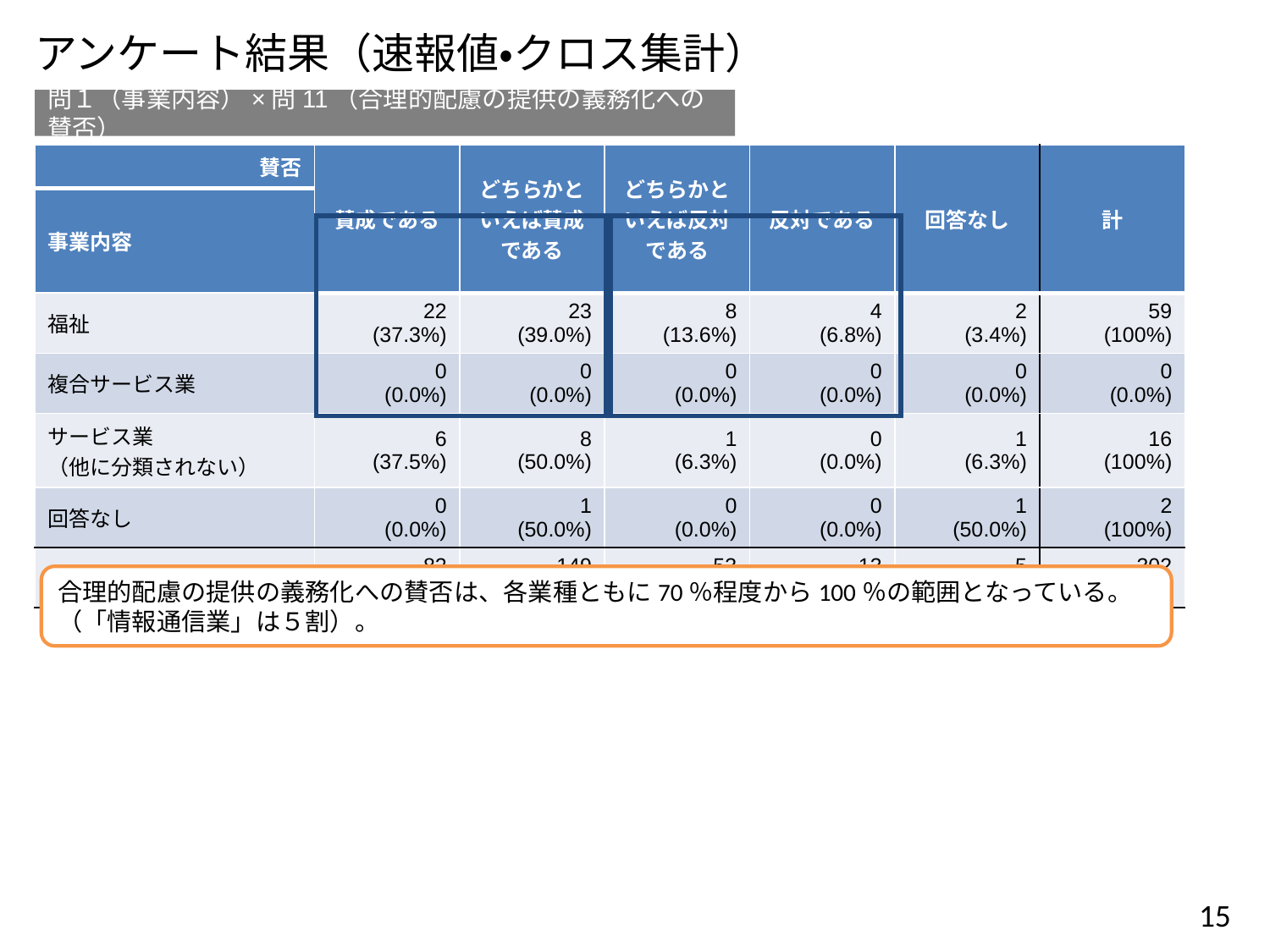

アンケート結果（速報値・クロス集計）

問１（事業内容）×問11（合理的配慮の提供の義務化への賛否）
| 賛否 | 賛成である | どちらかといえば賛成である | どちらかといえば反対である | 反対である | 回答なし | 計 |
| --- | --- | --- | --- | --- | --- | --- |
| 事業内容 |  |  |  |  |  |  |
| 福祉 | 22 (37.3%) | 23 (39.0%) | 8 (13.6%) | 4 (6.8%) | 2 (3.4%) | 59 (100%) |
| 複合サービス業 | 0 (0.0%) | 0 (0.0%) | 0 (0.0%) | 0 (0.0%) | 0 (0.0%) | 0 (0.0%) |
| サービス業 （他に分類されない） | 6 (37.5%) | 8 (50.0%) | 1 (6.3%) | 0 (0.0%) | 1 (6.3%) | 16 (100%) |
| 回答なし | 0 (0.0%) | 1 (50.0%) | 0 (0.0%) | 0 (0.0%) | 1 (50.0%) | 2 (100%) |
| 計 | 82 (27.2%) | 149 (49.3%) | 53 (17.5%) | 13 (4.3%) | 5 (1.7%) | 302 (100%) |
|  |
| --- |
|  |
| --- |
合理的配慮の提供の義務化への賛否は、各業種ともに70％程度から100％の範囲となっている。（「情報通信業」は５割）。
15